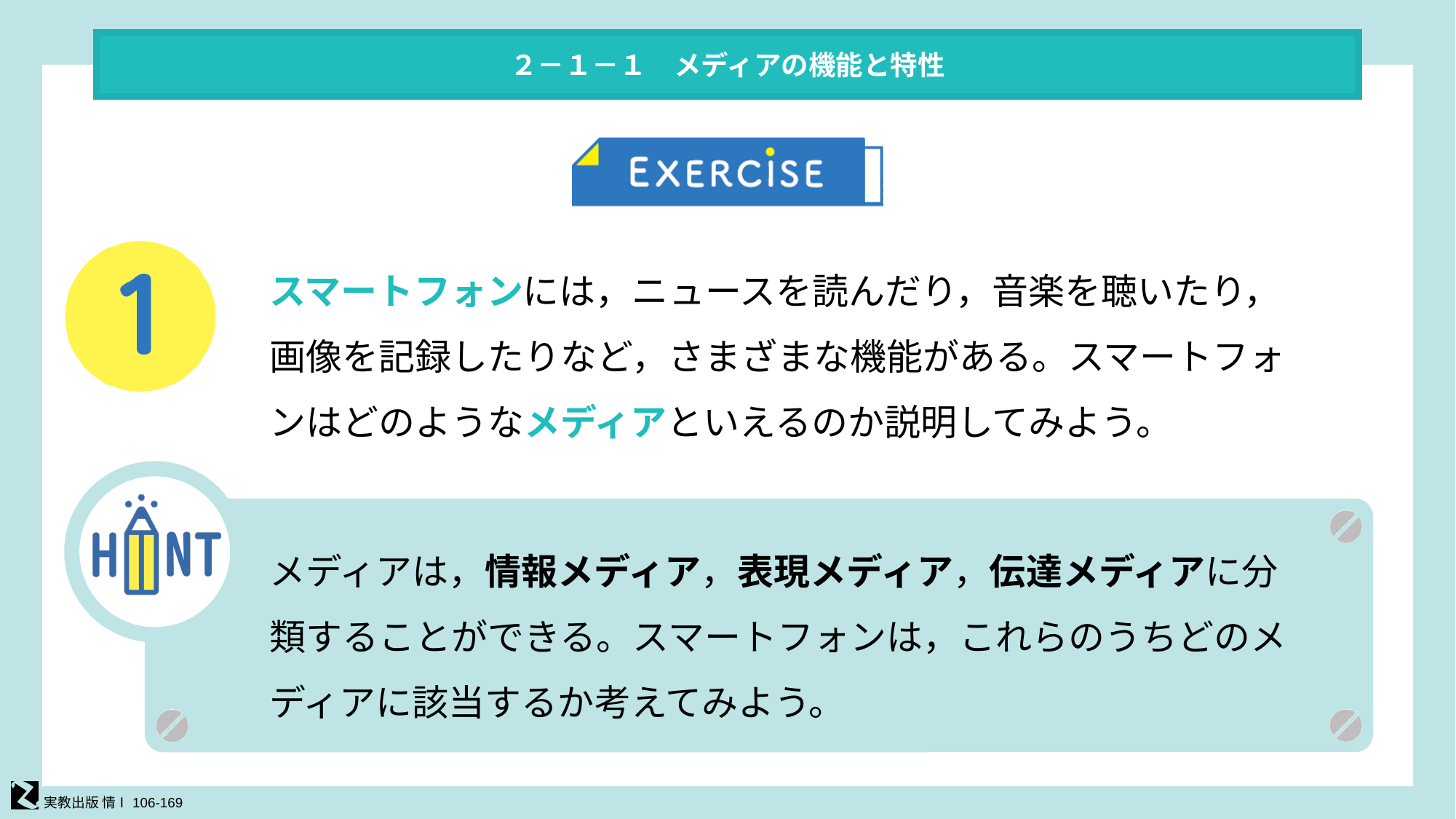

スマートフォンには，ニュースを読んだり，音楽を聴いたり，画像を記録したりなど，さまざまな機能がある。スマートフォンはどのようなメディアといえるのか説明してみよう。
メディアは，情報メディア，表現メディア，伝達メディアに分類することができる。スマートフォンは，これらのうちどのメディアに該当するか考えてみよう。